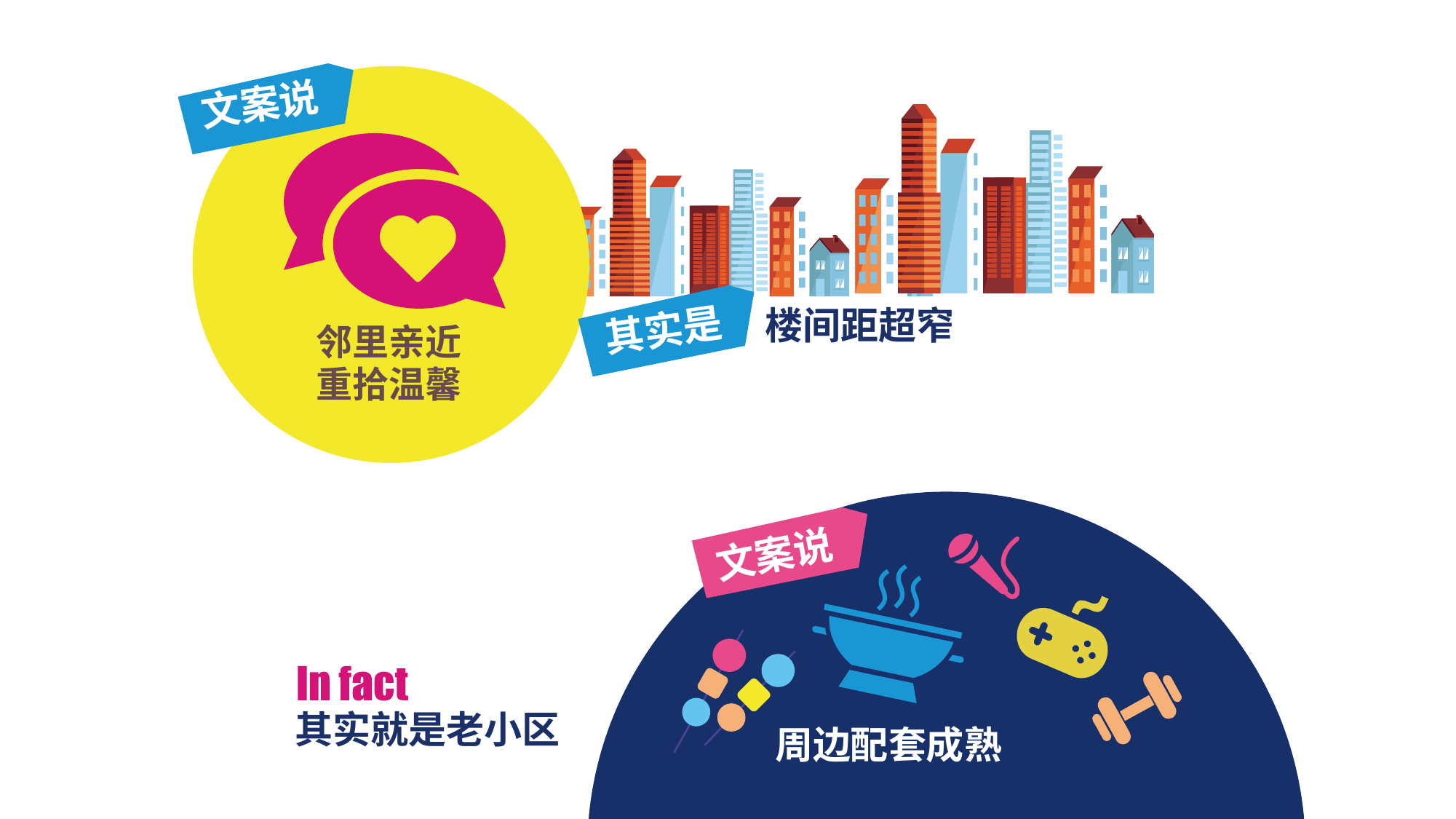

文案说

楼间距超窄
其实是
邻里亲近
重拾温馨

文案说

其实就是老小区

周边配套成熟